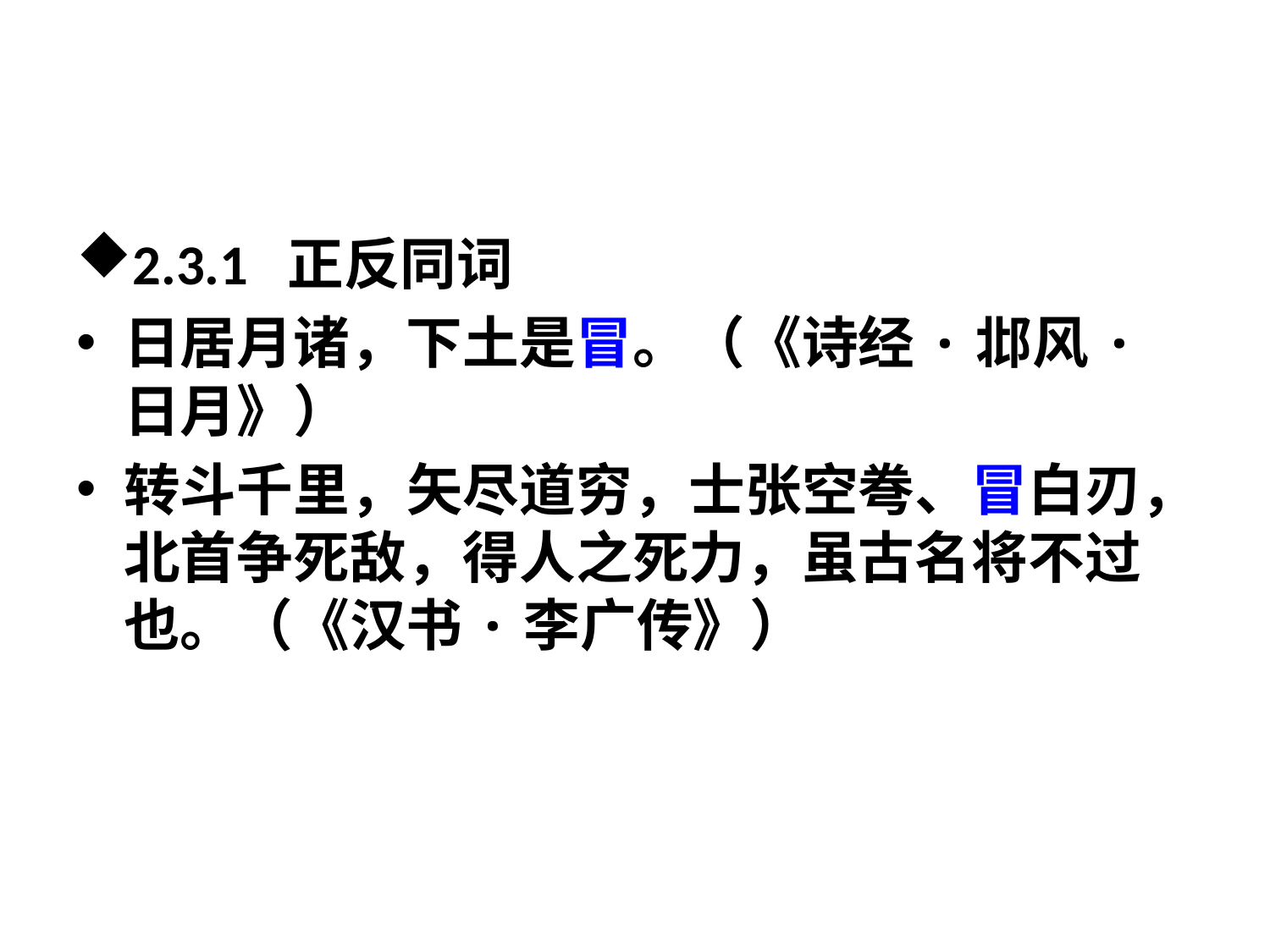

#
2.3.1  正反同词
日居月诸，下土是冒。（《诗经·邶风·日月》）
转斗千里，矢尽道穷，士张空弮、冒白刃，北首争死敌，得人之死力，虽古名将不过也。（《汉书·李广传》）